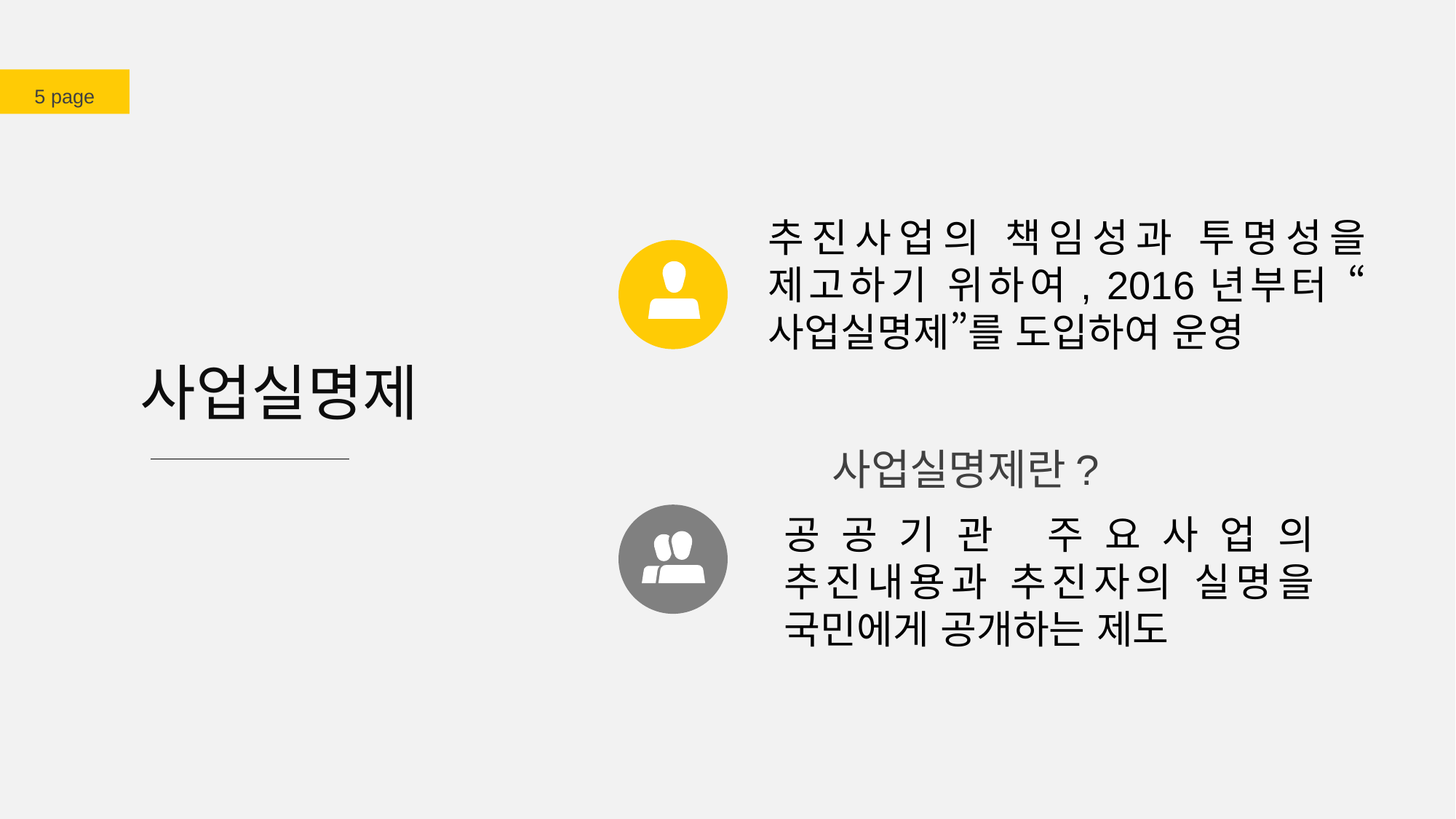

5 page

추진사업의 책임성과 투명성을 제고하기 위하여, 2016년부터 “사업실명제”를 도입하여 운영

사업실명제
사업실명제란?
공공기관 주요사업의 추진내용과 추진자의 실명을 국민에게 공개하는 제도